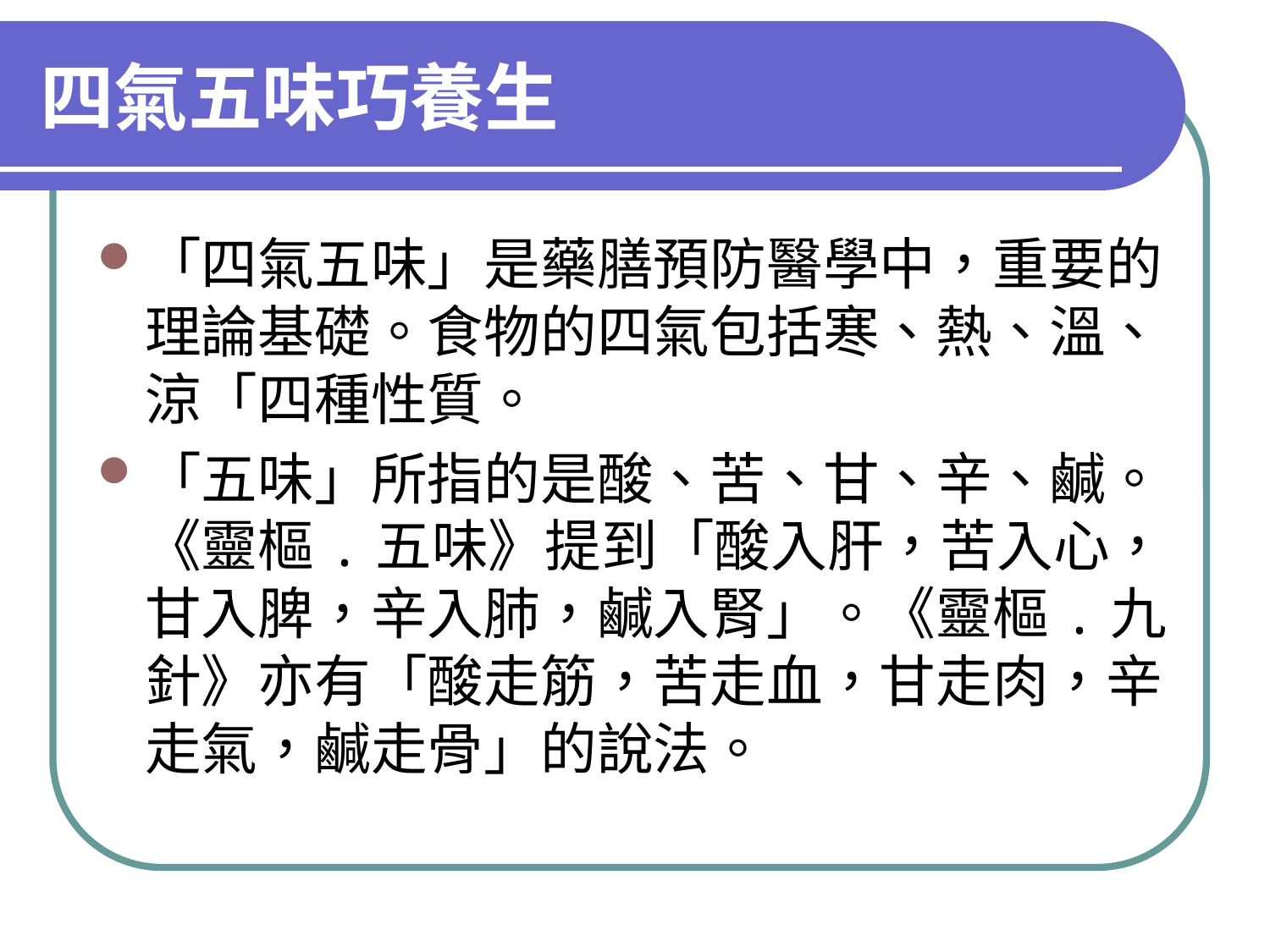

# 四氣五味巧養生
「四氣五味」是藥膳預防醫學中，重要的理論基礎。食物的四氣包括寒、熱、溫、涼「四種性質。
「五味」所指的是酸、苦、甘、辛、鹹。《靈樞.五味》提到「酸入肝，苦入心，甘入脾，辛入肺，鹹入腎」。《靈樞.九針》亦有「酸走筋，苦走血，甘走肉，辛走氣，鹹走骨」的說法。